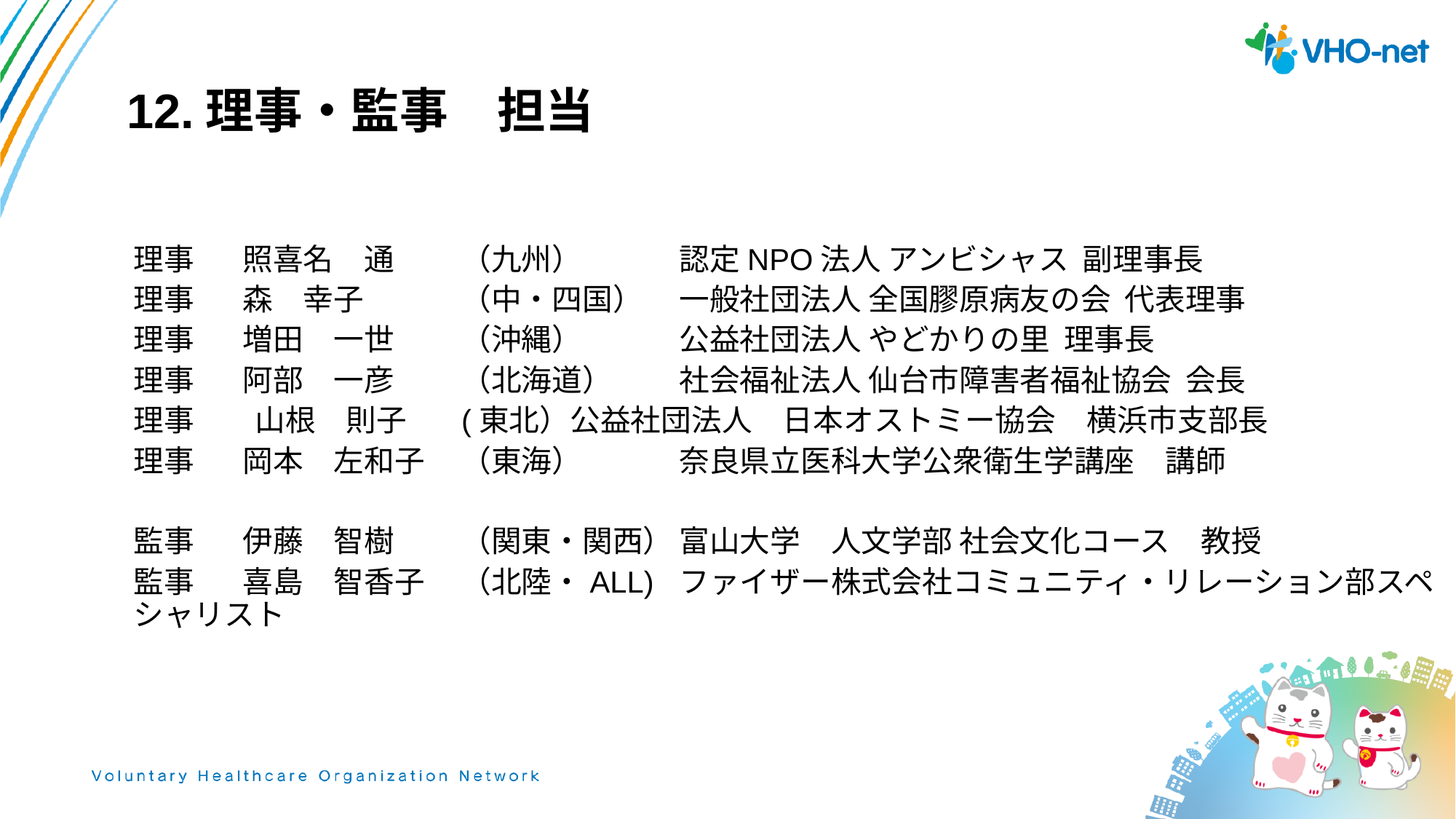

13
12.理事・監事　担当

理事	照喜名　通	（九州）	認定NPO法人 アンビシャス  副理事長
理事	森　幸子	（中・四国）	一般社団法人 全国膠原病友の会  代表理事
理事	増田　一世	（沖縄）	公益社団法人 やどかりの里  理事長
理事	阿部　一彦	（北海道）	社会福祉法人 仙台市障害者福祉協会  会長
理事　　山根　則子       (東北）	公益社団法人　日本オストミー協会　横浜市支部長
理事	岡本　左和子	（東海）	奈良県立医科大学公衆衛生学講座　講師

監事	伊藤　智樹	（関東・関西）	富山大学　人文学部 社会文化コース　教授
監事	喜島　智香子	（北陸・ALL)	ファイザー株式会社コミュニティ・リレーション部スペシャリスト